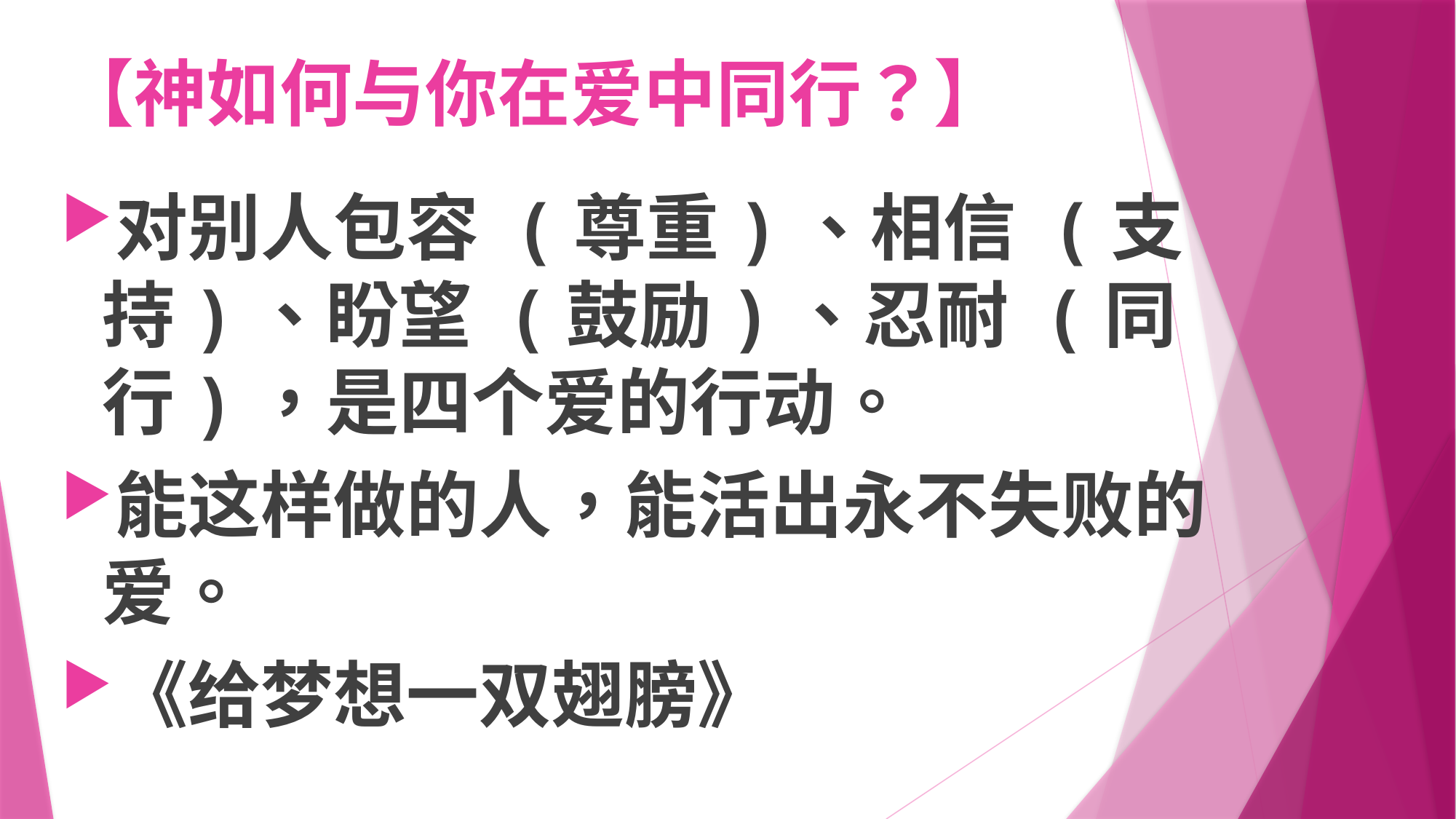

# 【神如何与你在爱中同行？】
对别人包容 (尊重)、相信 (支持)、盼望 (鼓励)、忍耐 (同行)，是四个爱的行动。
能这样做的人，能活出永不失败的爱。
《给梦想一双翅膀》